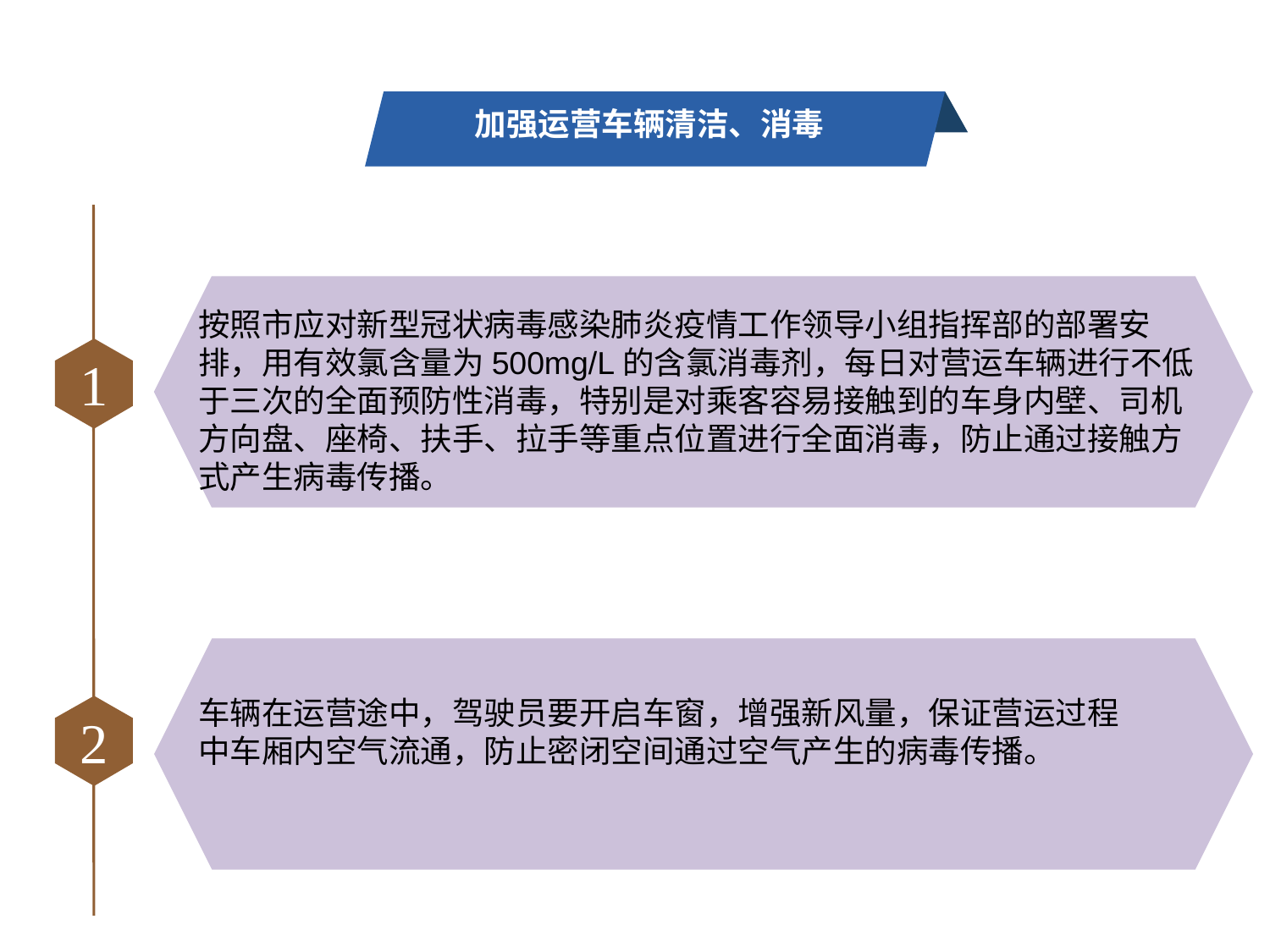

加强运营车辆清洁、消毒

按照市应对新型冠状病毒感染肺炎疫情工作领导小组指挥部的部署安排，用有效氯含量为500mg/L的含氯消毒剂，每日对营运车辆进行不低于三次的全面预防性消毒，特别是对乘客容易接触到的车身内壁、司机方向盘、座椅、扶手、拉手等重点位置进行全面消毒，防止通过接触方式产生病毒传播。
1

车辆在运营途中，驾驶员要开启车窗，增强新风量，保证营运过程中车厢内空气流通，防止密闭空间通过空气产生的病毒传播。
2